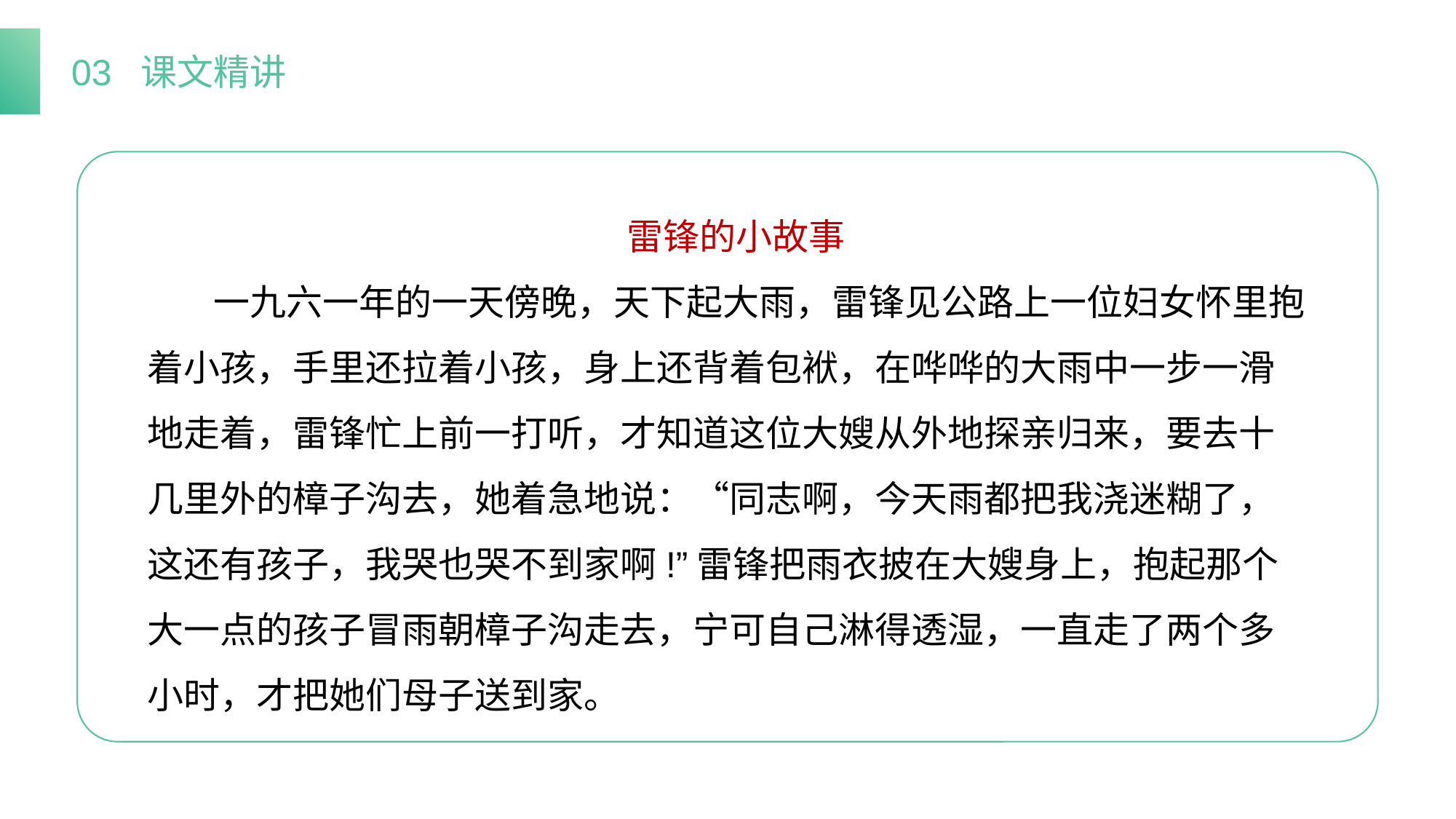

03  课文精讲
  雷锋的小故事
       一九六一年的一天傍晚，天下起大雨，雷锋见公路上一位妇女怀里抱着小孩，手里还拉着小孩，身上还背着包袱，在哗哗的大雨中一步一滑地走着，雷锋忙上前一打听，才知道这位大嫂从外地探亲归来，要去十几里外的樟子沟去，她着急地说：“同志啊，今天雨都把我浇迷糊了，这还有孩子，我哭也哭不到家啊!”雷锋把雨衣披在大嫂身上，抱起那个大一点的孩子冒雨朝樟子沟走去，宁可自己淋得透湿，一直走了两个多小时，才把她们母子送到家。